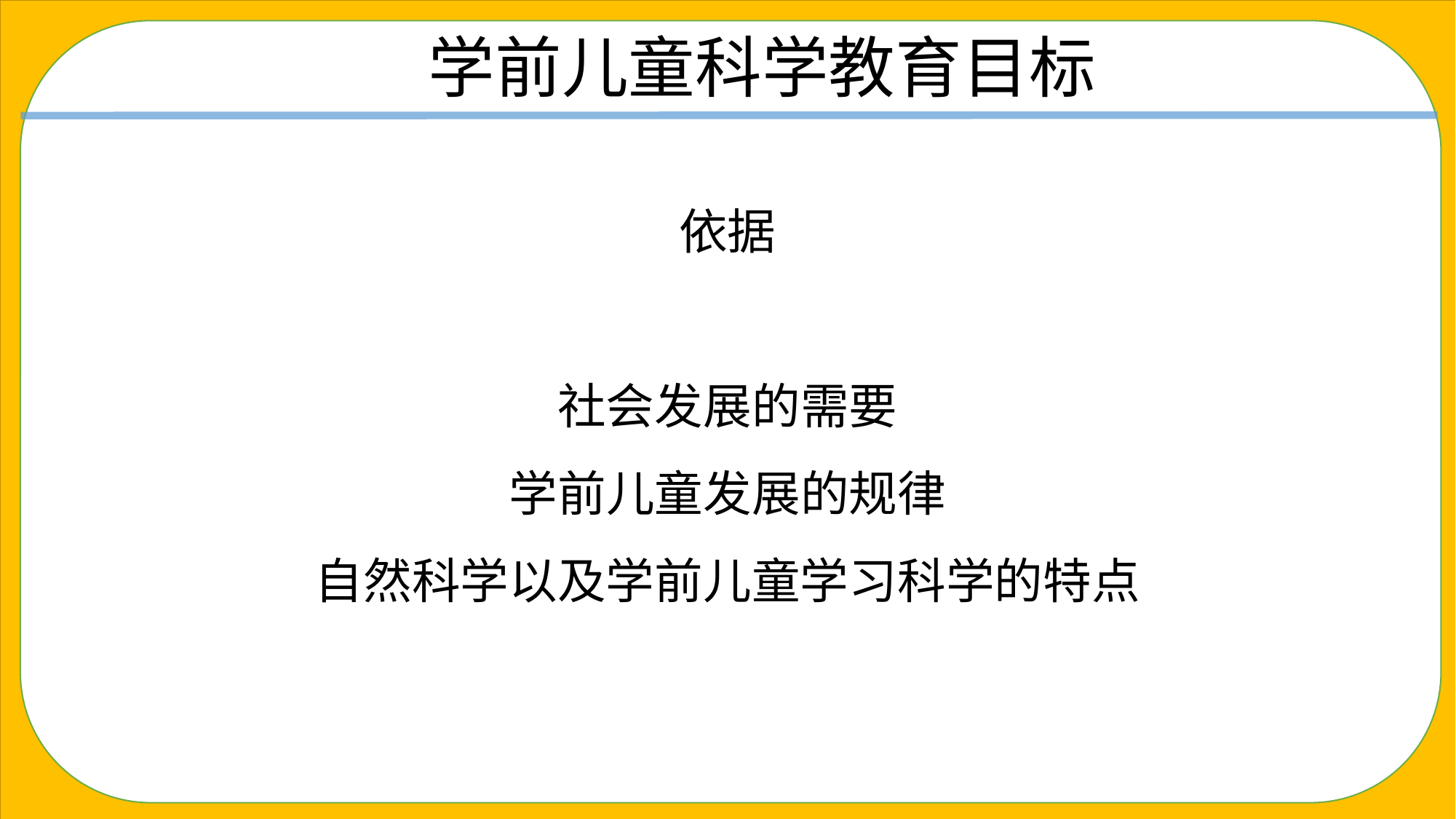

学前儿童科学教育目标

依据

社会发展的需要
学前儿童发展的规律
自然科学以及学前儿童学习科学的特点